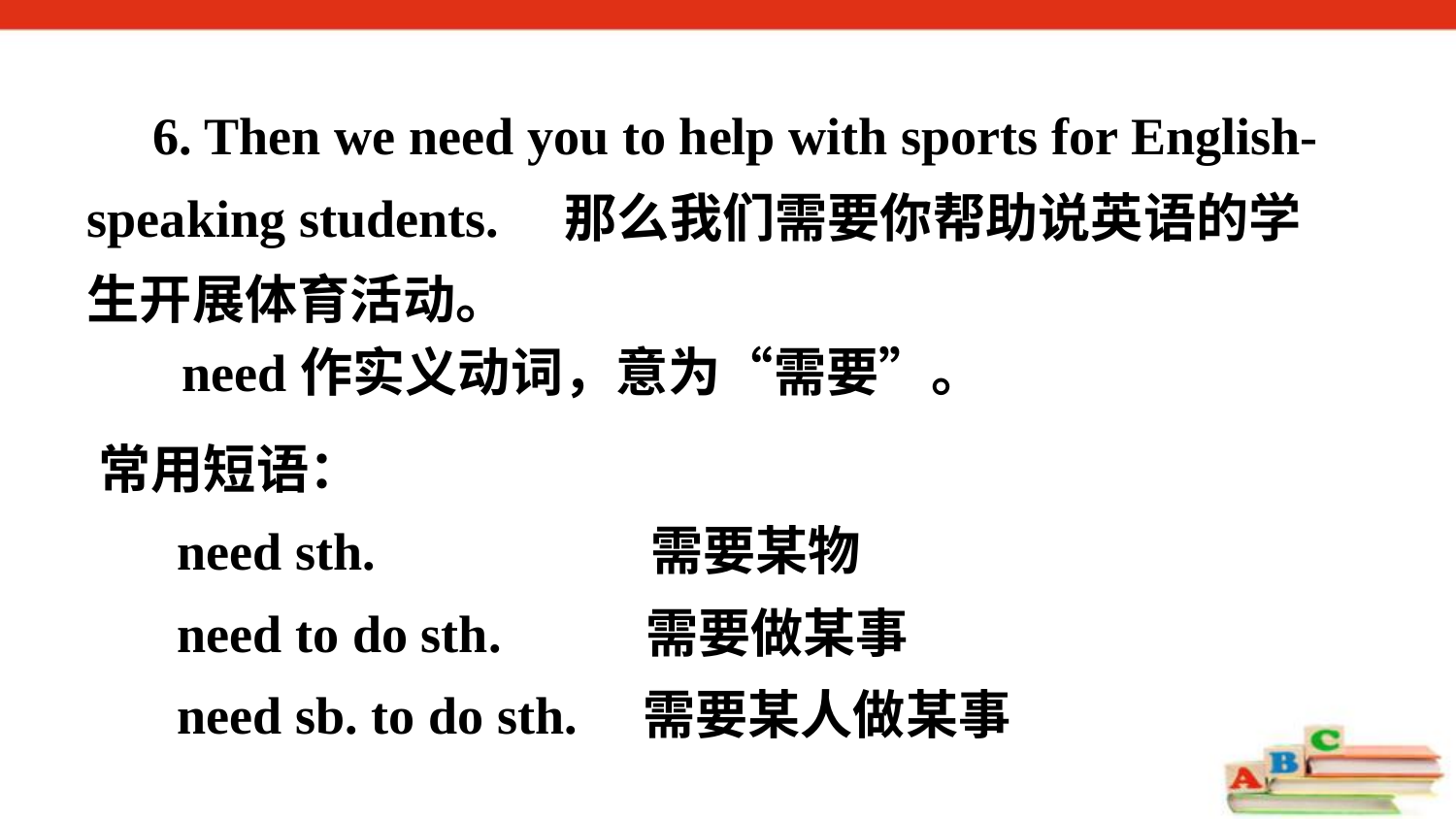

6. Then we need you to help with sports for English-
speaking students.    那么我们需要你帮助说英语的学生开展体育活动。
need作实义动词，意为“需要”。
常用短语：
      need sth.                    需要某物
      need to do sth.          需要做某事
      need sb. to do sth.    需要某人做某事